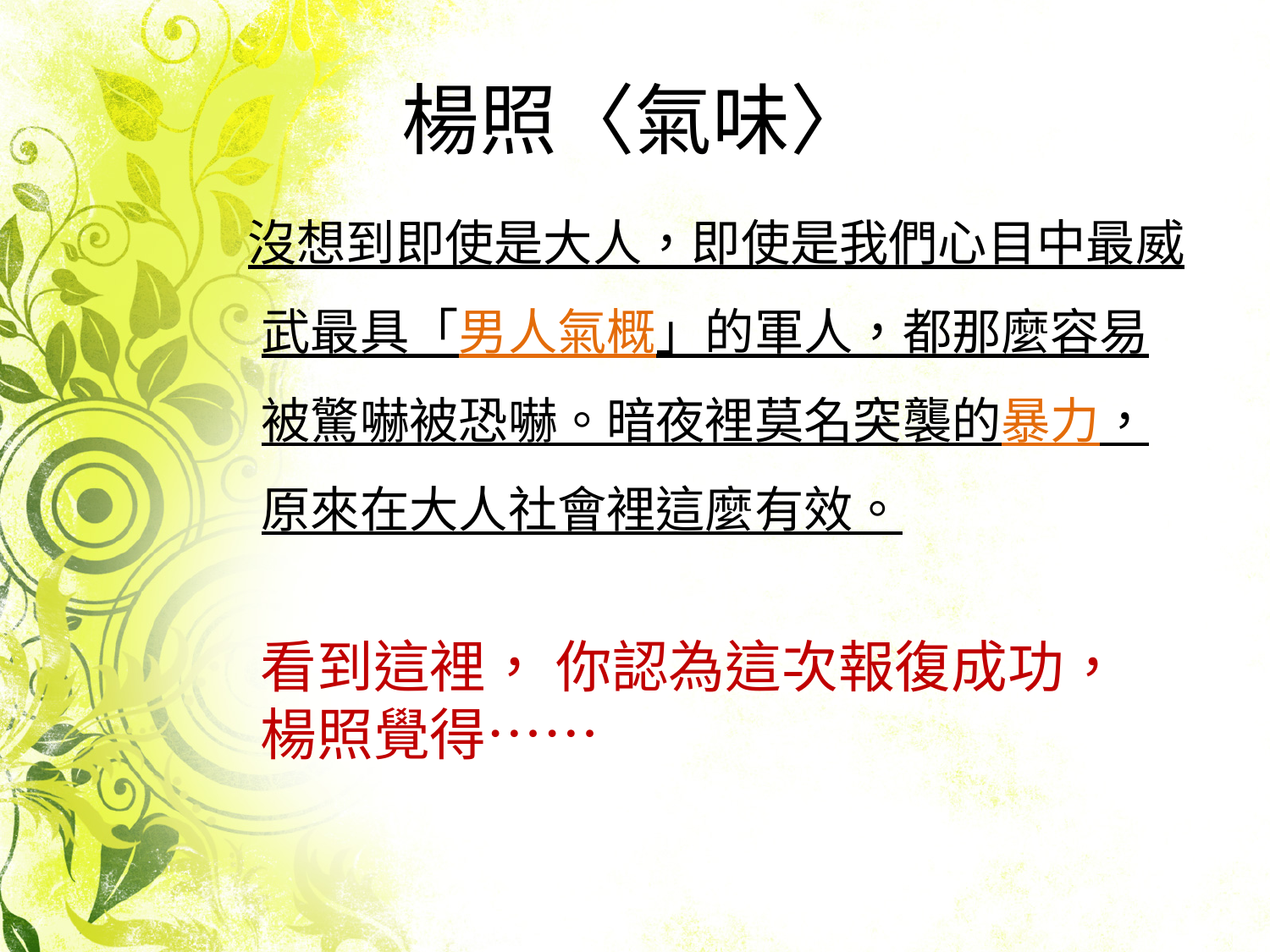

# 楊照〈氣味〉
  沒想到即使是大人，即使是我們心目中最威武最具「男人氣概」的軍人，都那麼容易被驚嚇被恐嚇。暗夜裡莫名突襲的暴力，原來在大人社會裡這麼有效。

看到這裡， 你認為這次報復成功，
楊照覺得……